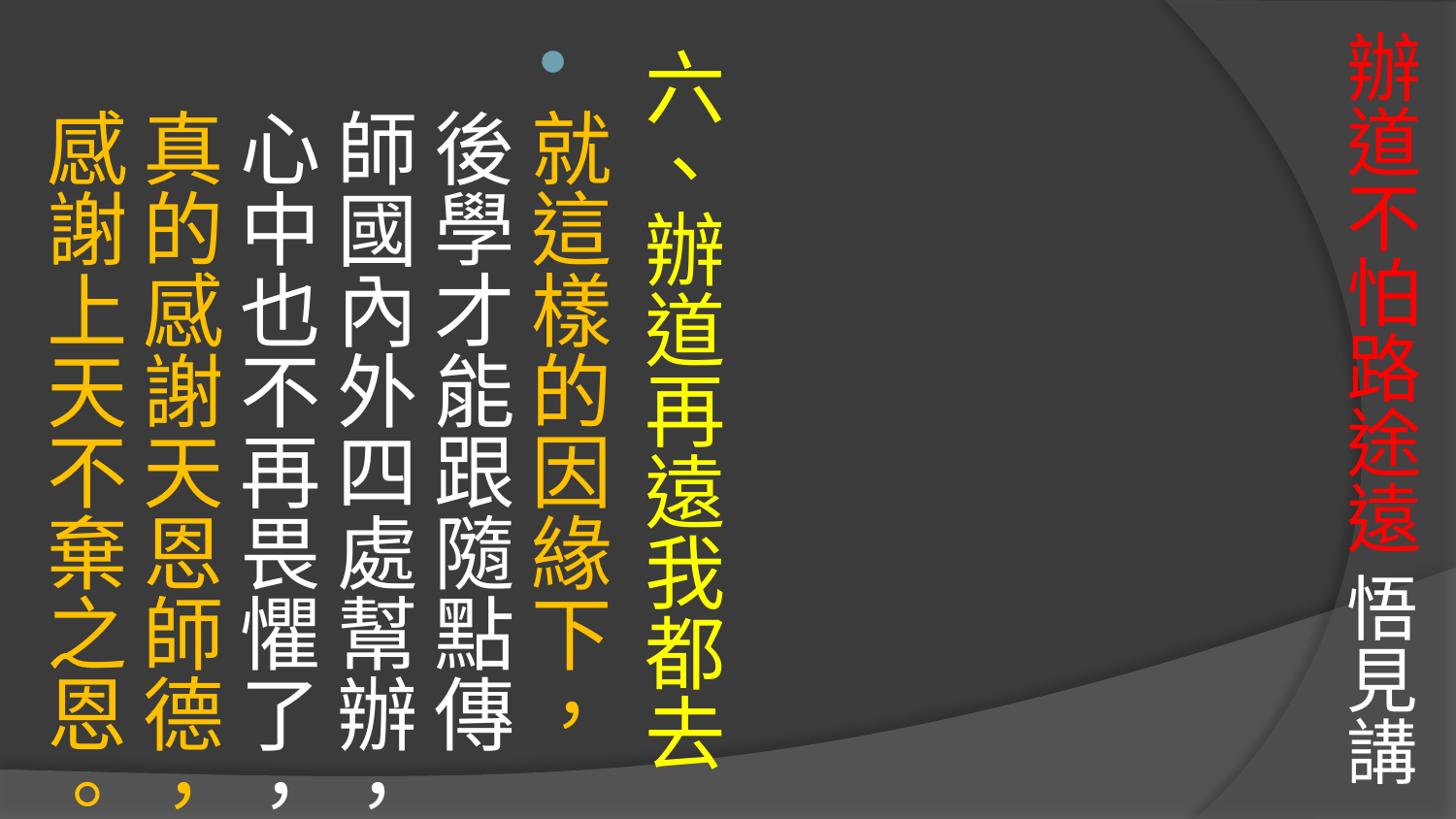

# 辦道不怕路途遠 悟見講
六、辦道再遠我都去
就這樣的因緣下，後學才能跟隨點傳師國內外四處幫辦，心中也不再畏懼了，真的感謝天恩師德，感謝上天不棄之恩。